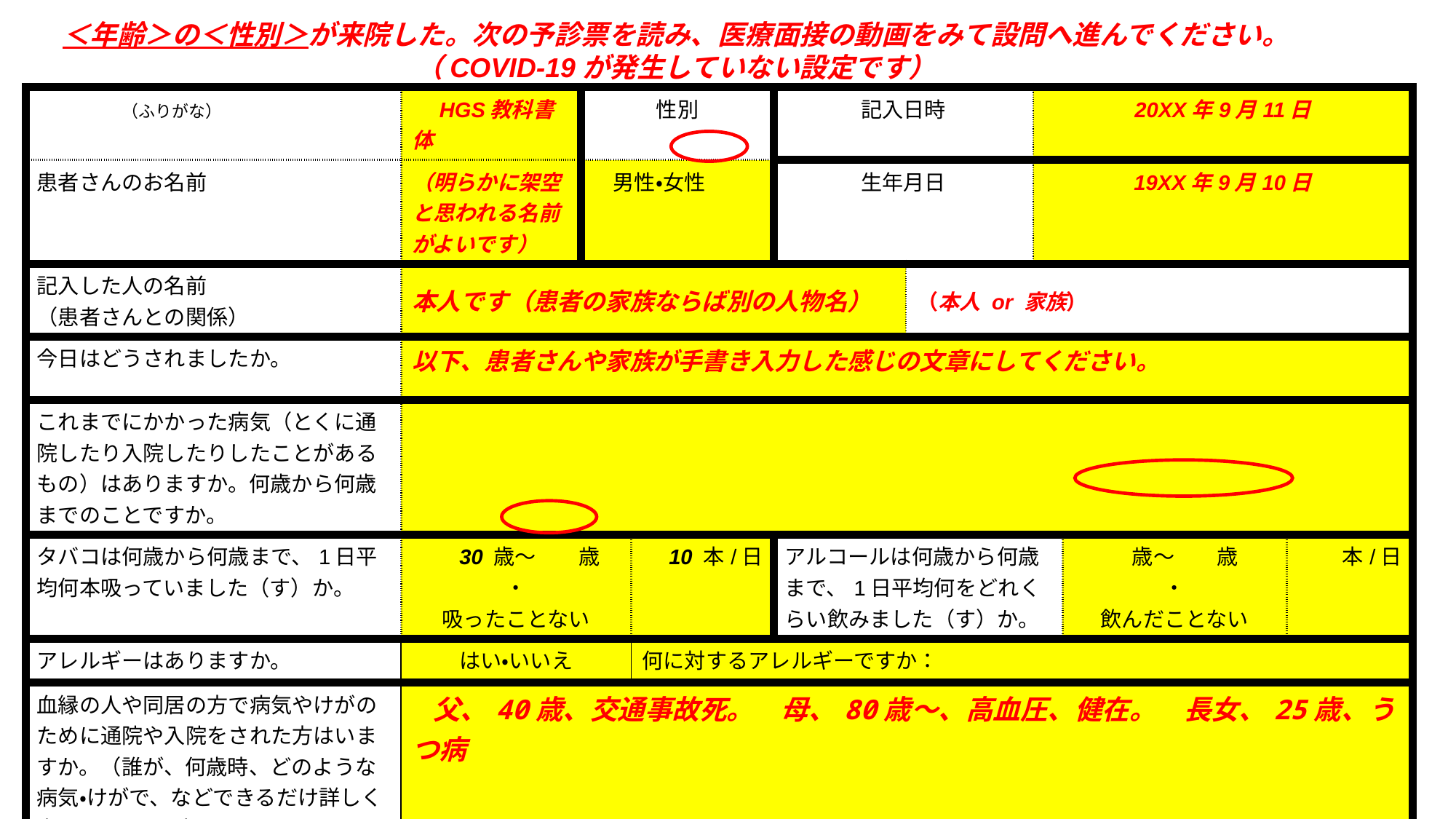

＜年齢＞の＜性別＞が来院した。次の予診票を読み、医療面接の動画をみて設問へ進んでください。
（COVID-19が発生していない設定です）
| （ふりがな） |  | HGS教科書体 |  | 性別 |  | 記入日時 |  |  | 20XX年9月11日 |  |  |  |
| --- | --- | --- | --- | --- | --- | --- | --- | --- | --- | --- | --- | --- |
| 患者さんのお名前 |  | （明らかに架空と思われる名前がよいです） |  | 男性・女性 |  | 生年月日 |  |  | 19XX年9月10日 |  |  |  |
| 記入した人の名前 （患者さんとの関係） |  | 本人です（患者の家族ならば別の人物名） |  |  |  |  |  | （本人 or 家族） |  |  |  |  |
| 今日はどうされましたか。 |  | 以下、患者さんや家族が手書き入力した感じの文章にしてください。 |  |  |  |  |  |  |  |  |  |  |
| これまでにかかった病気（とくに通院したり入院したりしたことがあるもの）はありますか。何歳から何歳までのことですか。 |  |  |  |  |  |  |  |  |  |  |  |  |
| タバコは何歳から何歳まで、1日平均何本吸っていました（す）か。 |  | 30 歳～　　歳 ・ 吸ったことない |  |  | 10 本/日 | アルコールは何歳から何歳まで、1日平均何をどれくらい飲みました（す）か。 |  |  |  | 歳～　　歳 ・ 飲んだことない |  | 本/日 |
| アレルギーはありますか。 |  | はい・いいえ |  |  | 何に対するアレルギーですか： |  |  |  |  |  |  |  |
| 血縁の人や同居の方で病気やけがのために通院や入院をされた方はいますか。（誰が、何歳時、どのような病気・けがで、などできるだけ詳しく書いてください） |  | 父、40歳、交通事故死。　母、80歳～、高血圧、健在。　長女、25歳、うつ病 |  |  |  |  |  |  |  |  |  |  |
| 身　長 | 168 cm | 体　温 | 36.0℃ |  | 血　圧 |  | 104/78 mmHg |  |  |  | SpO2(room air) |  |
| 体　重 | 50 kg |  |  |  | 脈　拍 |  | 72/分、整 |  |  |  | 97 ％ |  |